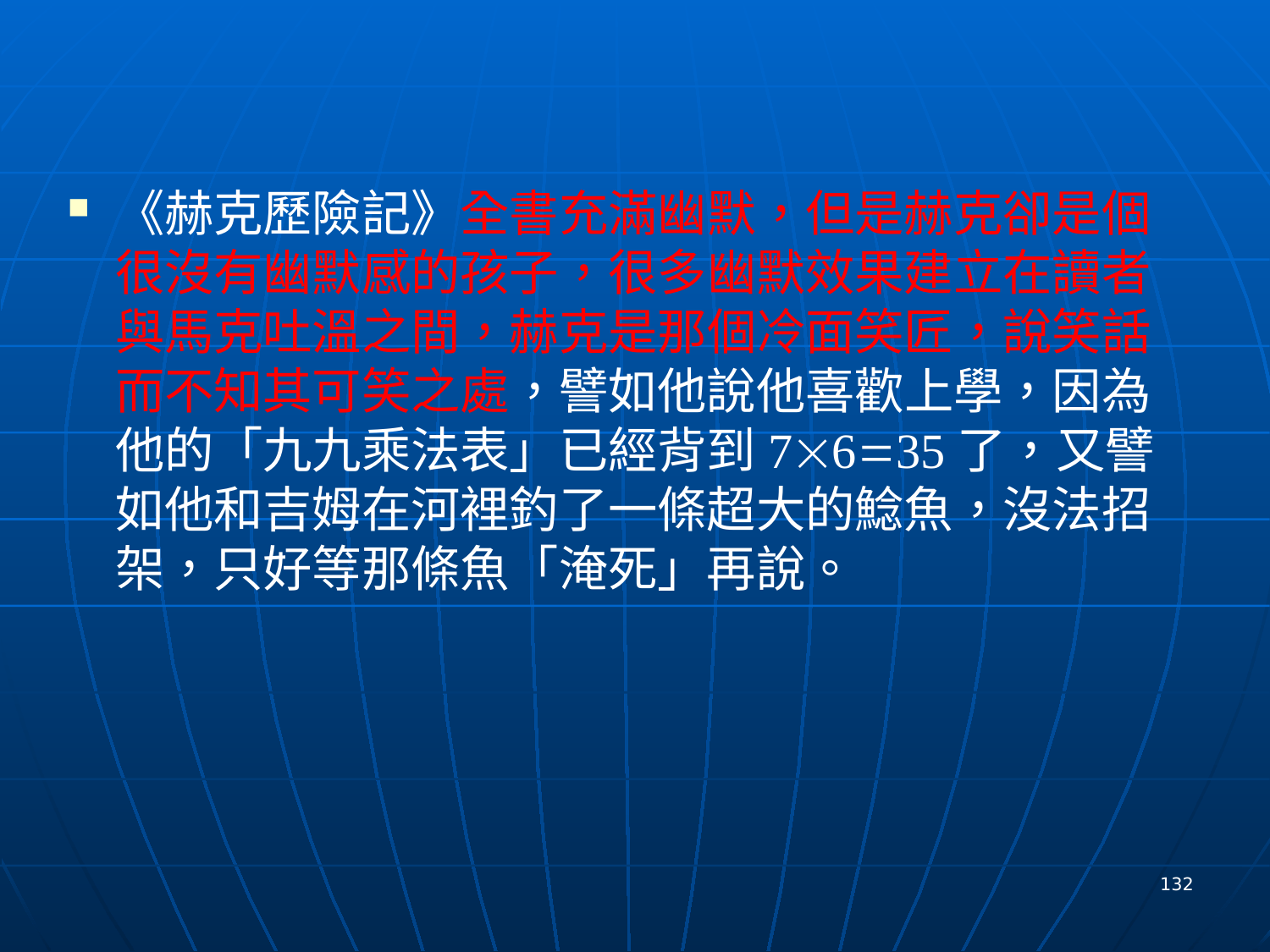

#
《赫克歷險記》全書充滿幽默，但是赫克卻是個很沒有幽默感的孩子，很多幽默效果建立在讀者與馬克吐溫之間，赫克是那個冷面笑匠，說笑話而不知其可笑之處，譬如他說他喜歡上學，因為他的「九九乘法表」已經背到7×6=35了，又譬如他和吉姆在河裡釣了一條超大的鯰魚，沒法招架，只好等那條魚「淹死」再說。
132